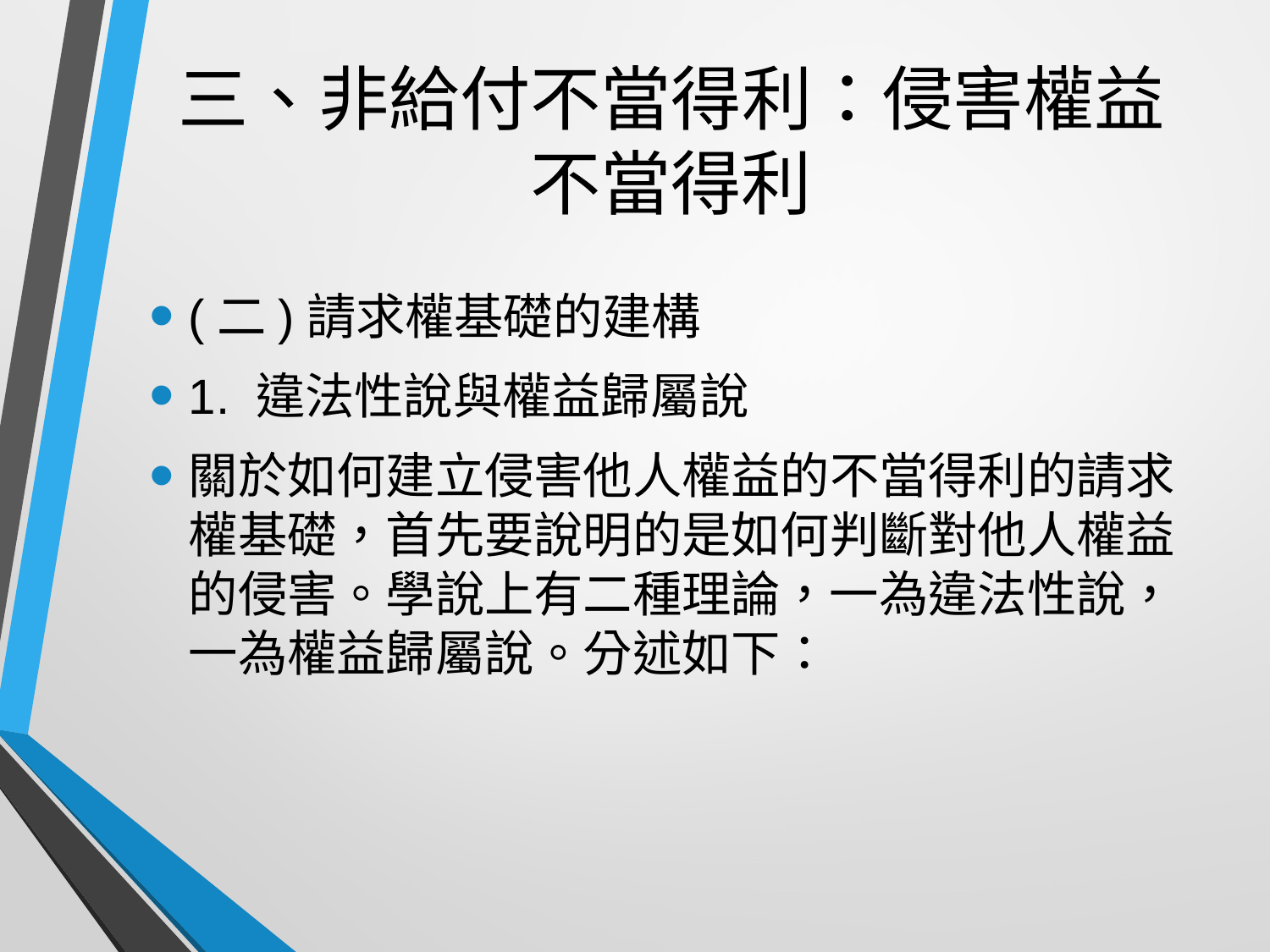

# 三、非給付不當得利：侵害權益不當得利
(二)請求權基礎的建構
1. 違法性說與權益歸屬說
關於如何建立侵害他人權益的不當得利的請求權基礎，首先要說明的是如何判斷對他人權益的侵害。學說上有二種理論，一為違法性說，一為權益歸屬說。分述如下：